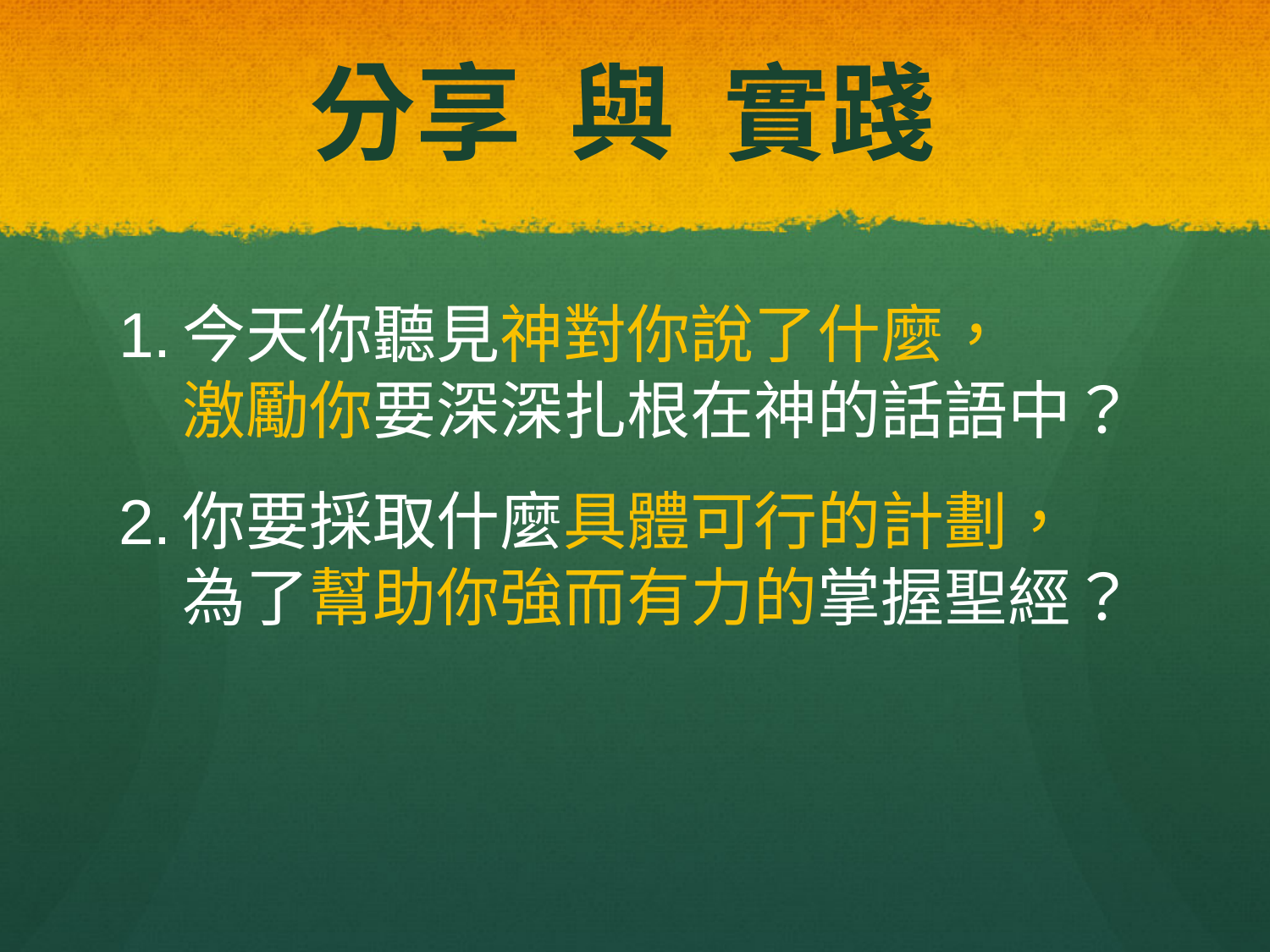

# 分享  與  實踐
今天你聽見神對你說了什麼，      激勵你要深深扎根在神的話語中？
你要採取什麼具體可行的計劃，  為了幫助你強而有力的掌握聖經？